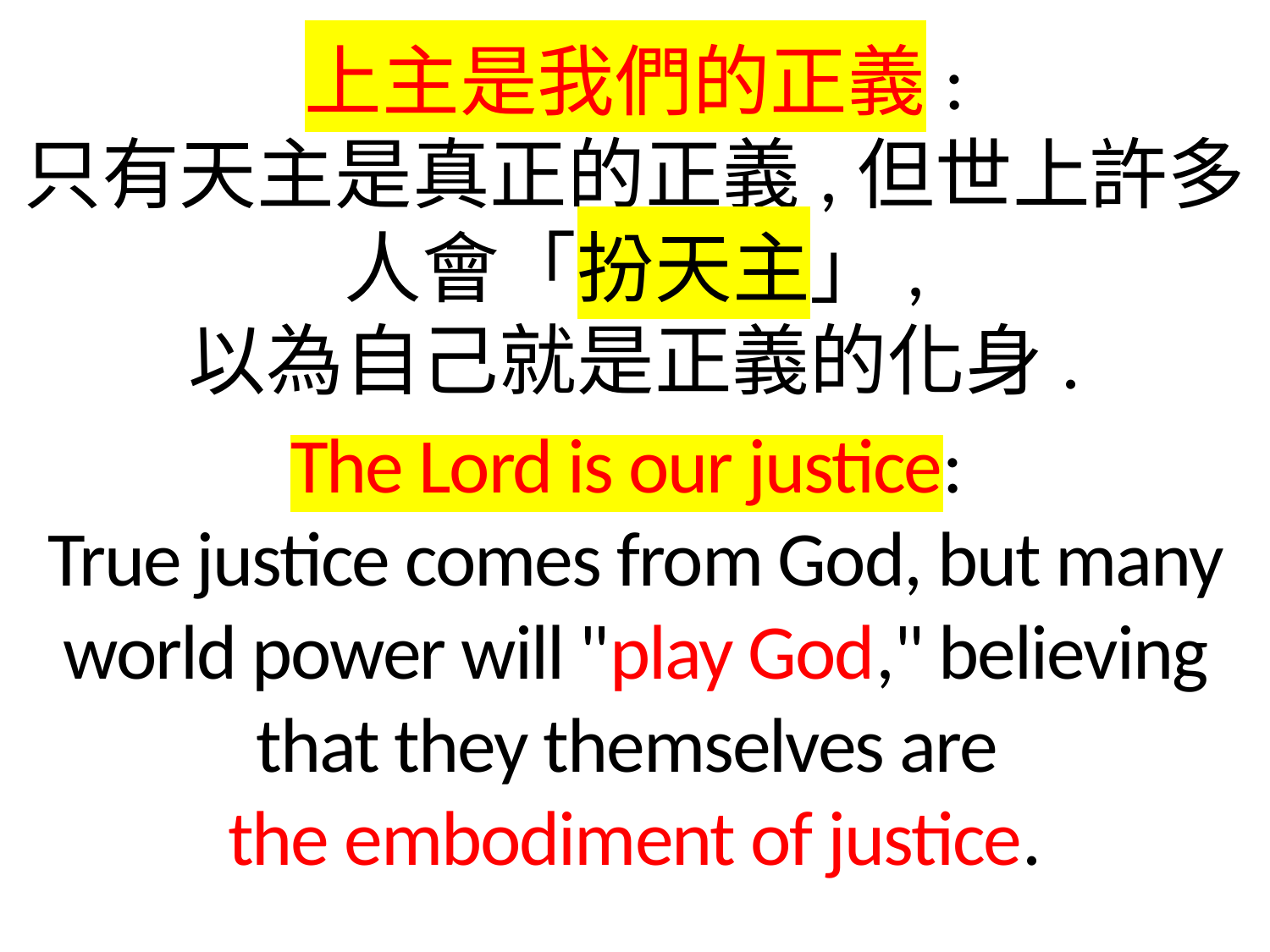

上主是我們的正義:
只有天主是真正的正義,但世上許多人會「扮天主」,
以為自己就是正義的化身.
The Lord is our justice:
True justice comes from God, but many world power will "play God," believing that they themselves are
the embodiment of justice.